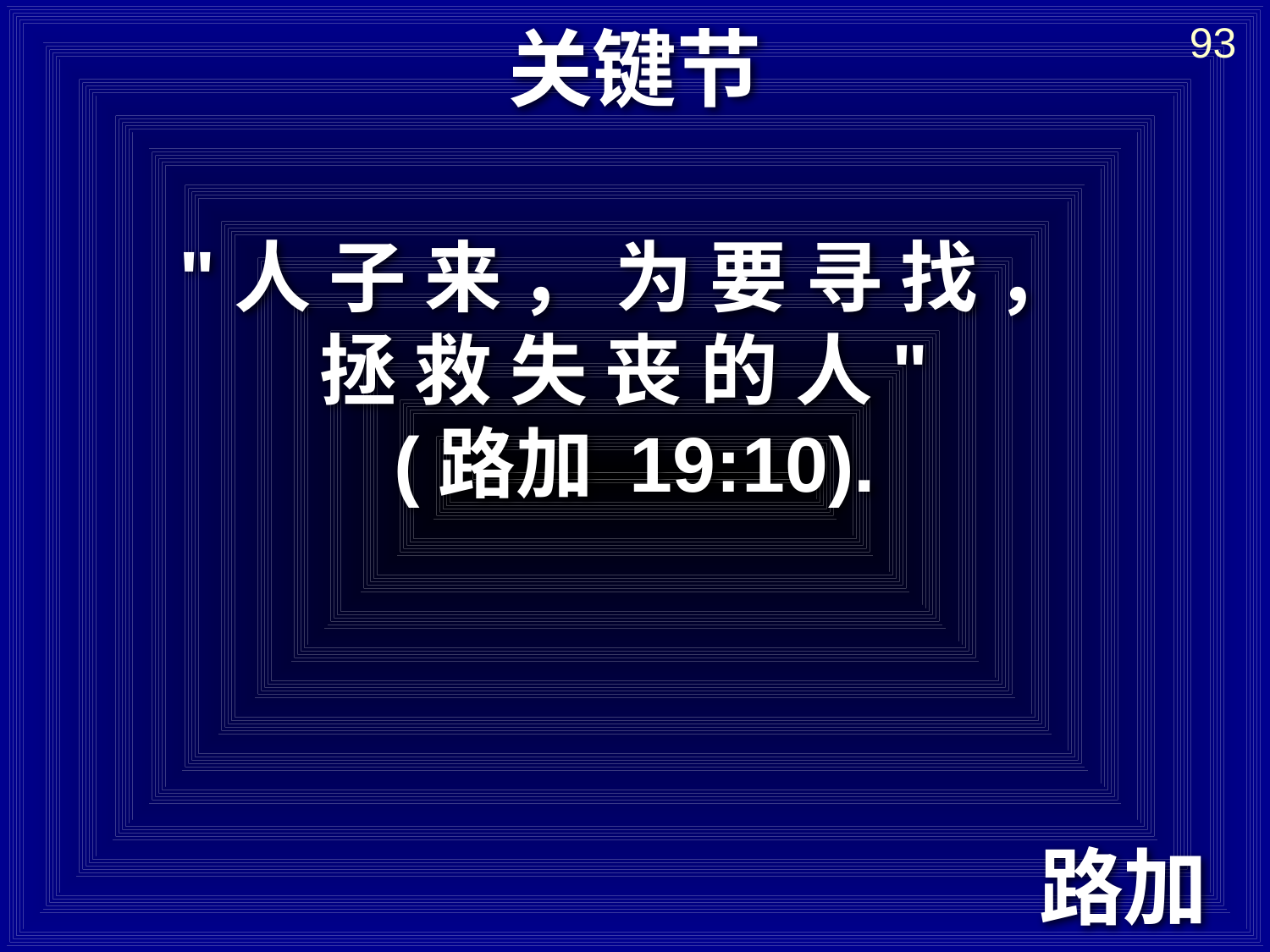

# 关键节
93

"人 子 来 ， 为 要 寻 找 ，
拯 救 失 丧 的 人"
(路加 19:10).
路加